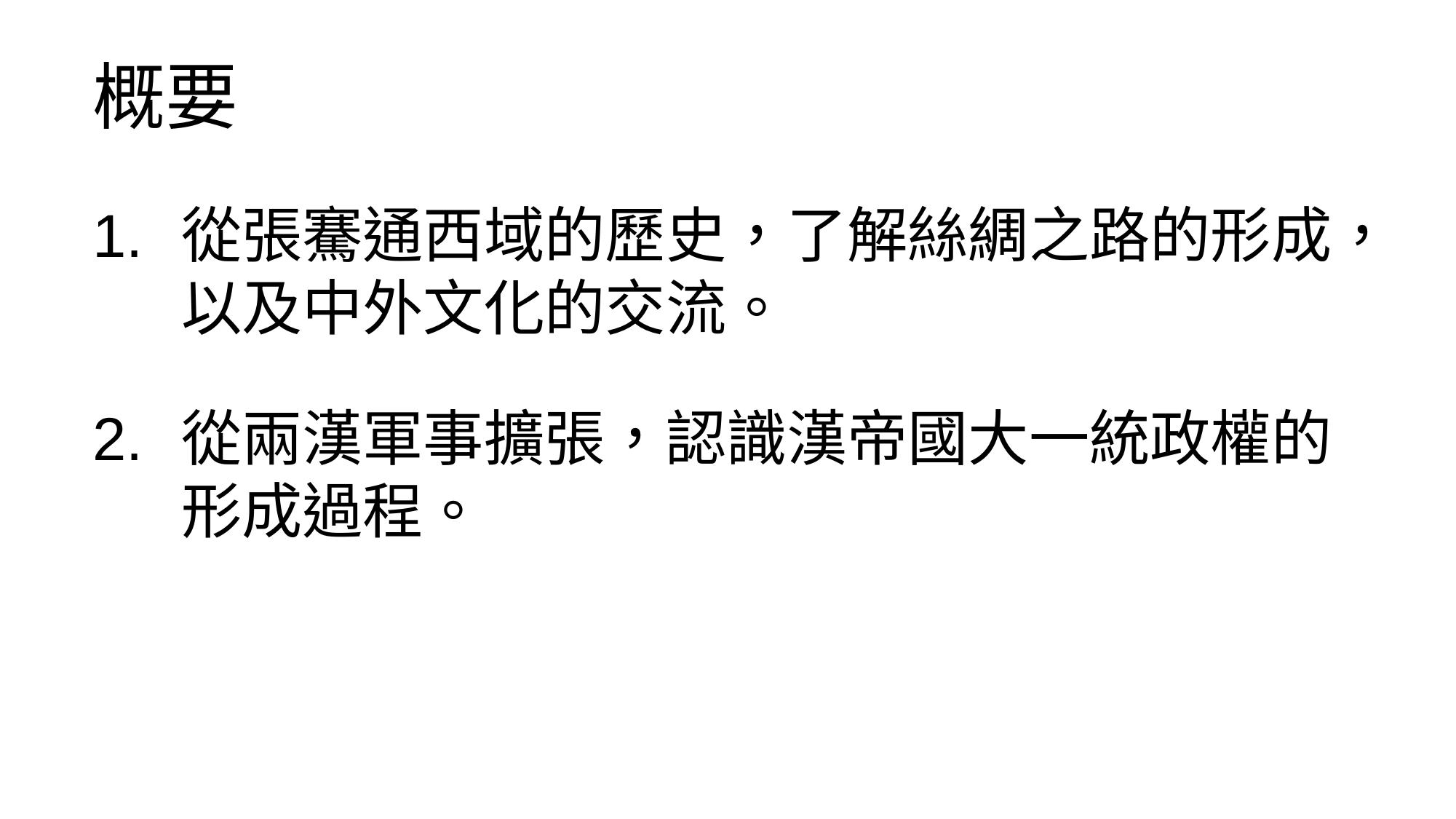

概要

從張騫通西域的歷史，了解絲綢之路的形成，以及中外文化的交流。

從兩漢軍事擴張，認識漢帝國大一統政權的形成過程。